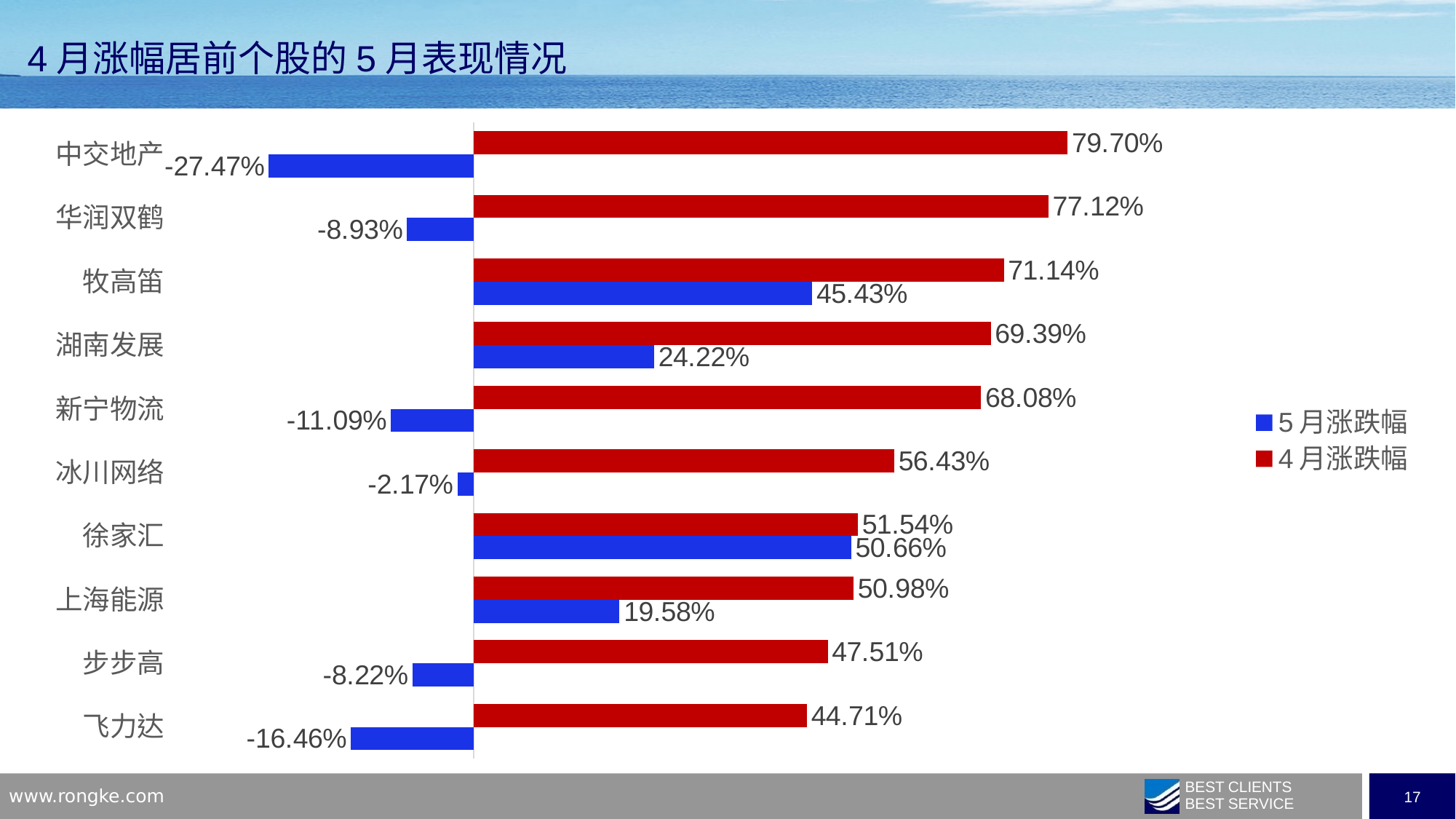

4月涨幅居前个股的5月表现情况

### Chart

| Category | 4月涨跌幅 | 5月涨跌幅 |
|---|---|---|
| 中交地产 | 0.797 | -0.2747 |
| 华润双鹤 | 0.7712 | -0.0893 |
| 牧高笛 | 0.7114 | 0.4543 |
| 湖南发展 | 0.6939 | 0.2422 |
| 新宁物流 | 0.6808 | -0.1109 |
| 冰川网络 | 0.5643 | -0.0217 |
| 徐家汇 | 0.5154 | 0.5066 |
| 上海能源 | 0.5098 | 0.1958 |
| 步步高 | 0.4751 | -0.0822 |
| 飞力达 | 0.4471 | -0.1646 |